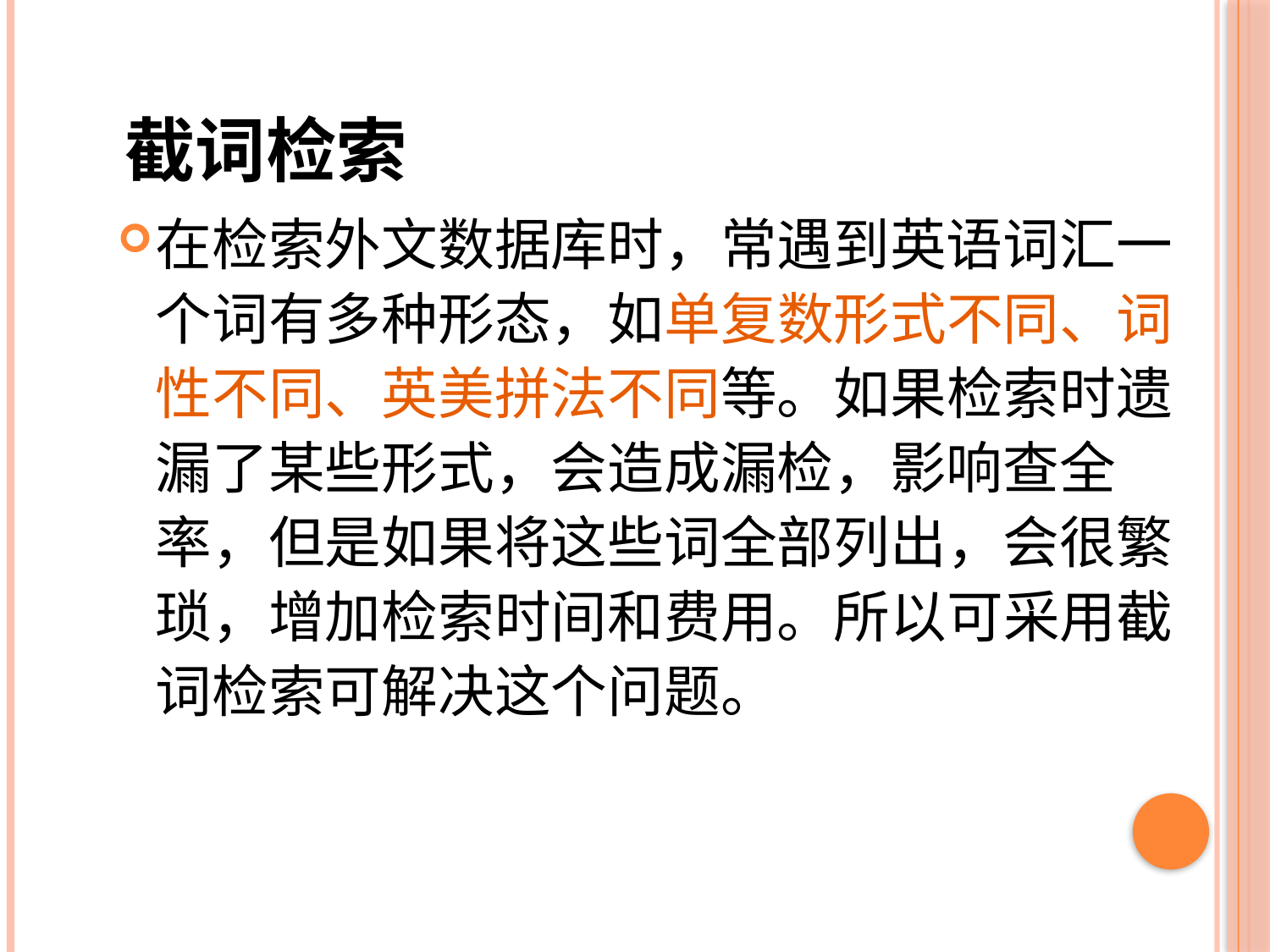

# 截词检索
在检索外文数据库时，常遇到英语词汇一个词有多种形态，如单复数形式不同、词性不同、英美拼法不同等。如果检索时遗漏了某些形式，会造成漏检，影响查全率，但是如果将这些词全部列出，会很繁琐，增加检索时间和费用。所以可采用截词检索可解决这个问题。